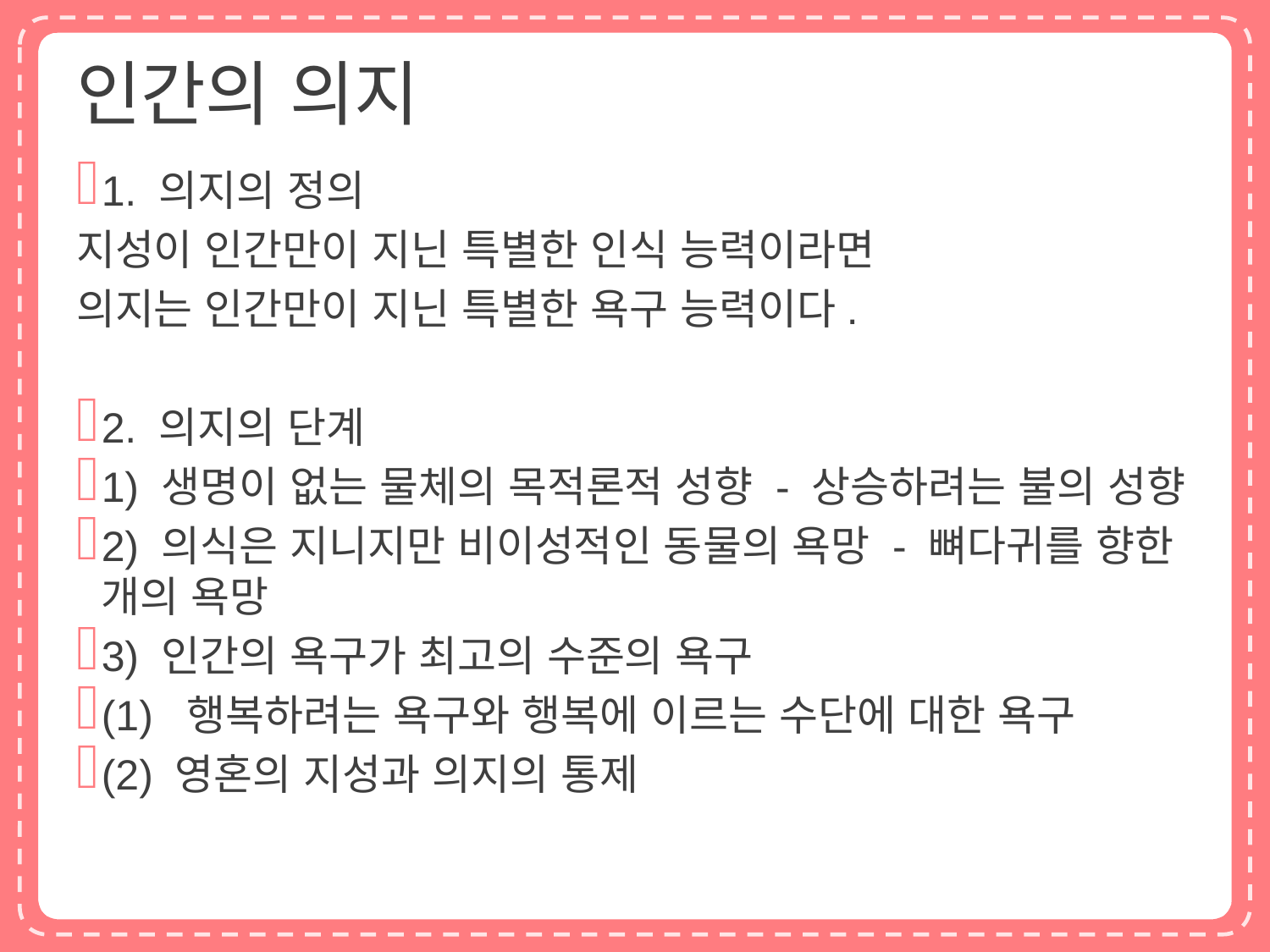

# 인간의 의지
1. 의지의 정의
지성이 인간만이 지닌 특별한 인식 능력이라면
의지는 인간만이 지닌 특별한 욕구 능력이다.

2. 의지의 단계
1) 생명이 없는 물체의 목적론적 성향 - 상승하려는 불의 성향
2) 의식은 지니지만 비이성적인 동물의 욕망 - 뼈다귀를 향한 개의 욕망
3) 인간의 욕구가 최고의 수준의 욕구
(1)  행복하려는 욕구와 행복에 이르는 수단에 대한 욕구
(2) 영혼의 지성과 의지의 통제